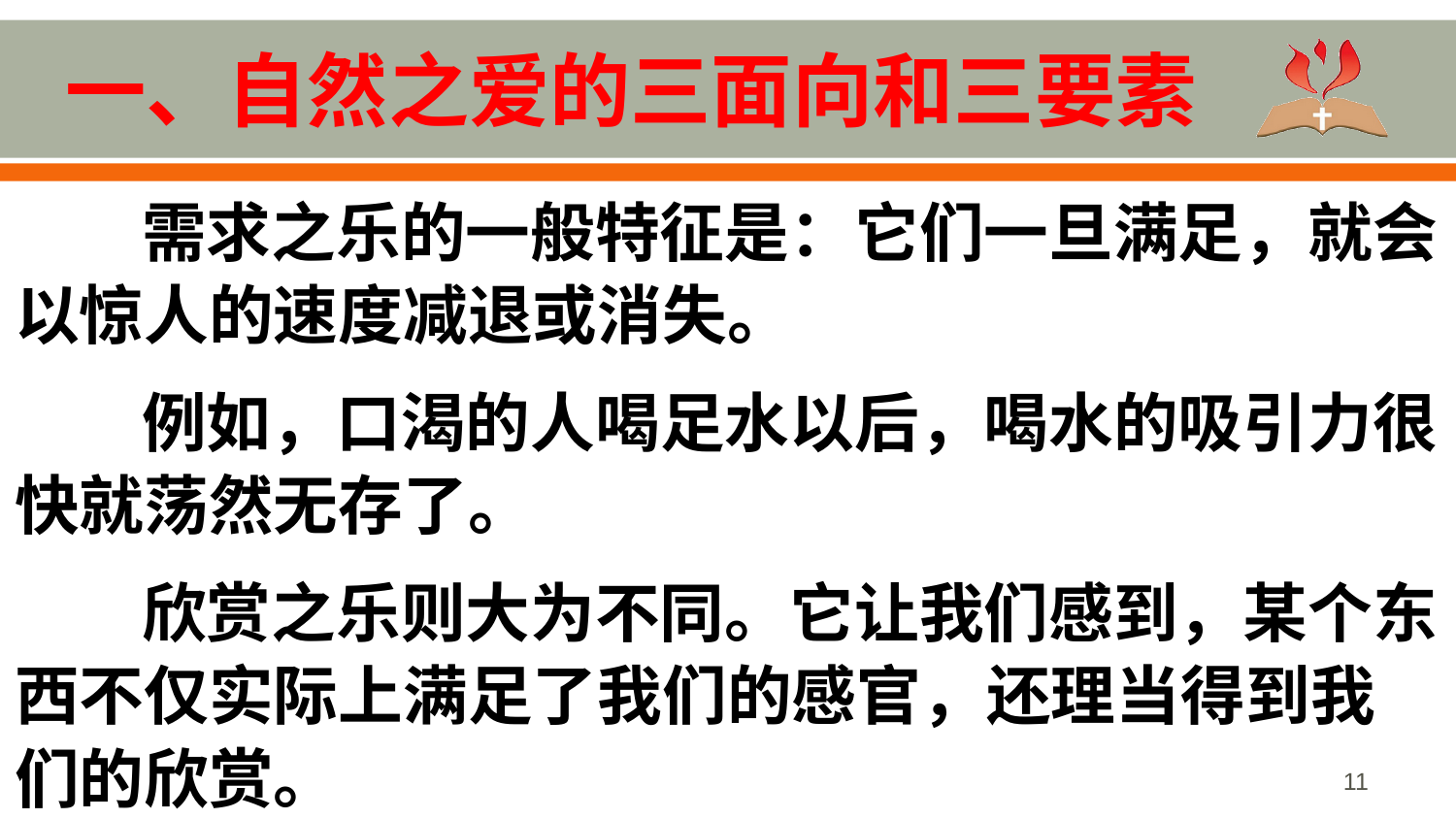

# 一、自然之爱的三面向和三要素
需求之乐的一般特征是：它们一旦满足，就会以惊人的速度减退或消失。
例如，口渴的人喝足水以后，喝水的吸引力很快就荡然无存了。
欣赏之乐则大为不同。它让我们感到，某个东西不仅实际上满足了我们的感官，还理当得到我们的欣赏。

11